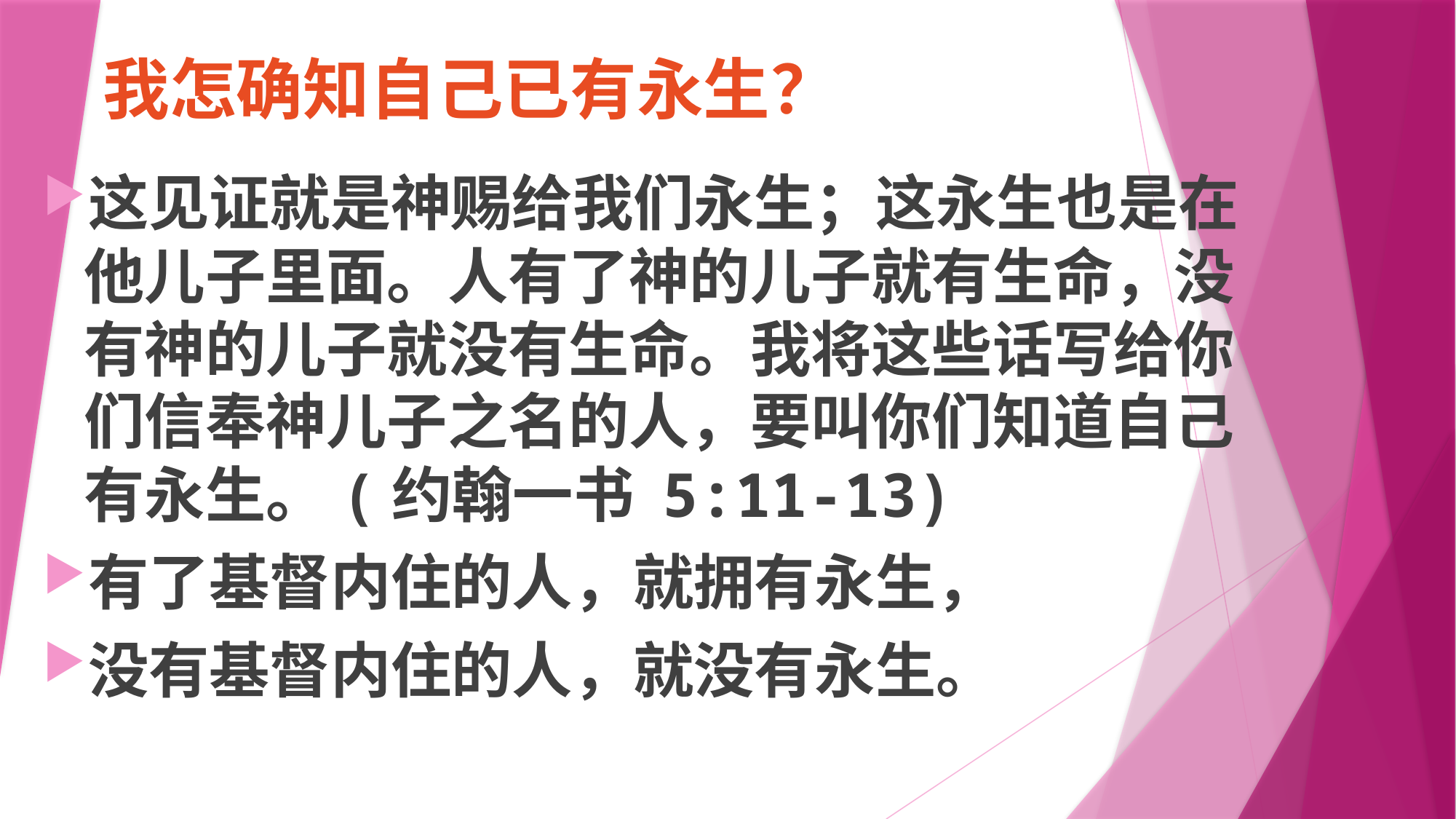

我怎确知自己已有永生？
这见证就是神赐给我们永生；这永生也是在他儿子里面。人有了神的儿子就有生命，没有神的儿子就没有生命。我将这些话写给你们信奉神儿子之名的人，要叫你们知道自己有永生。(约翰一书 5:11-13)
有了基督内住的人，就拥有永生，
没有基督内住的人，就没有永生。